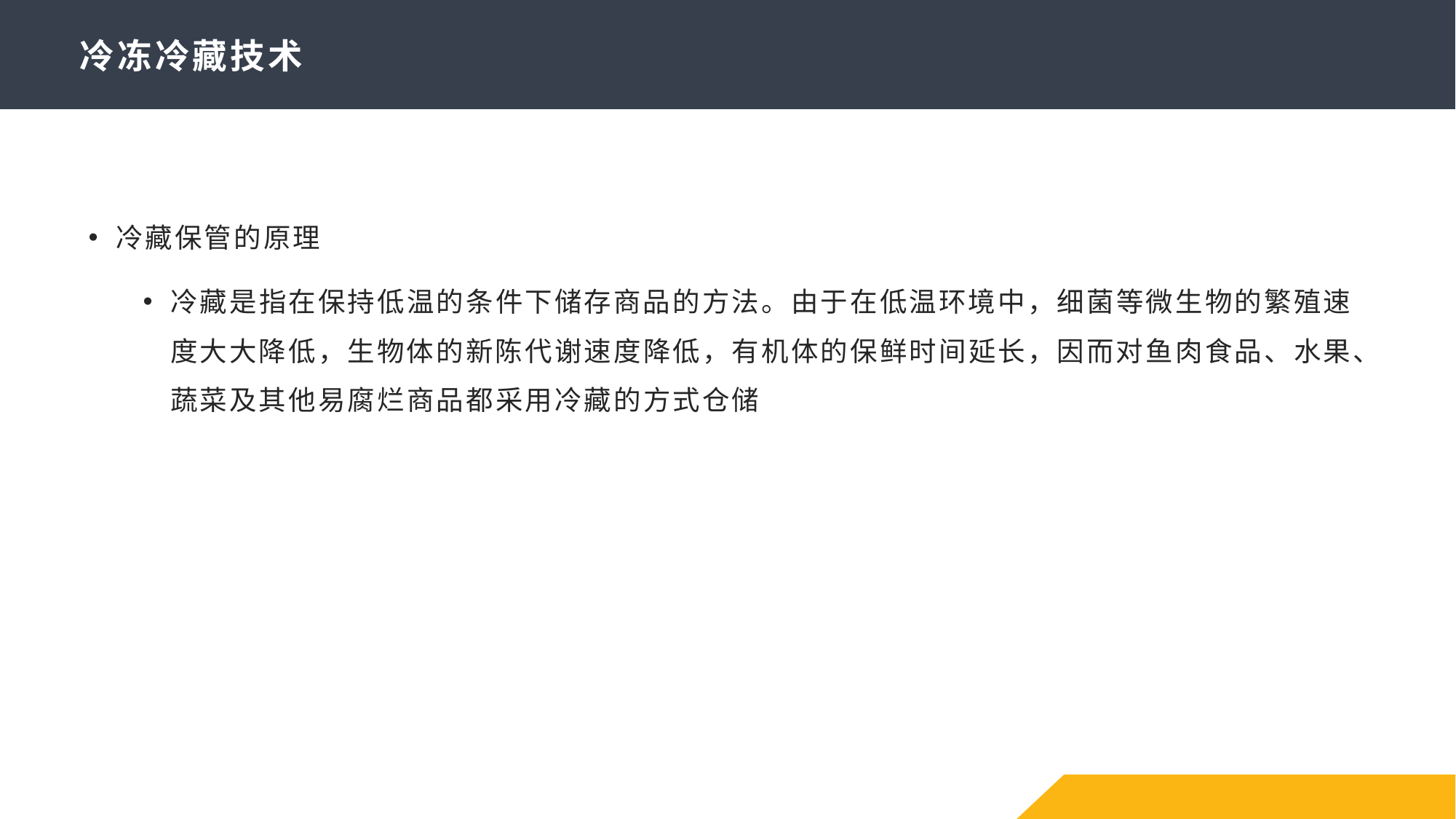

# 冷冻冷藏技术
冷藏保管的原理
冷藏是指在保持低温的条件下储存商品的方法。由于在低温环境中，细菌等微生物的繁殖速度大大降低，生物体的新陈代谢速度降低，有机体的保鲜时间延长，因而对鱼肉食品、水果、蔬菜及其他易腐烂商品都采用冷藏的方式仓储